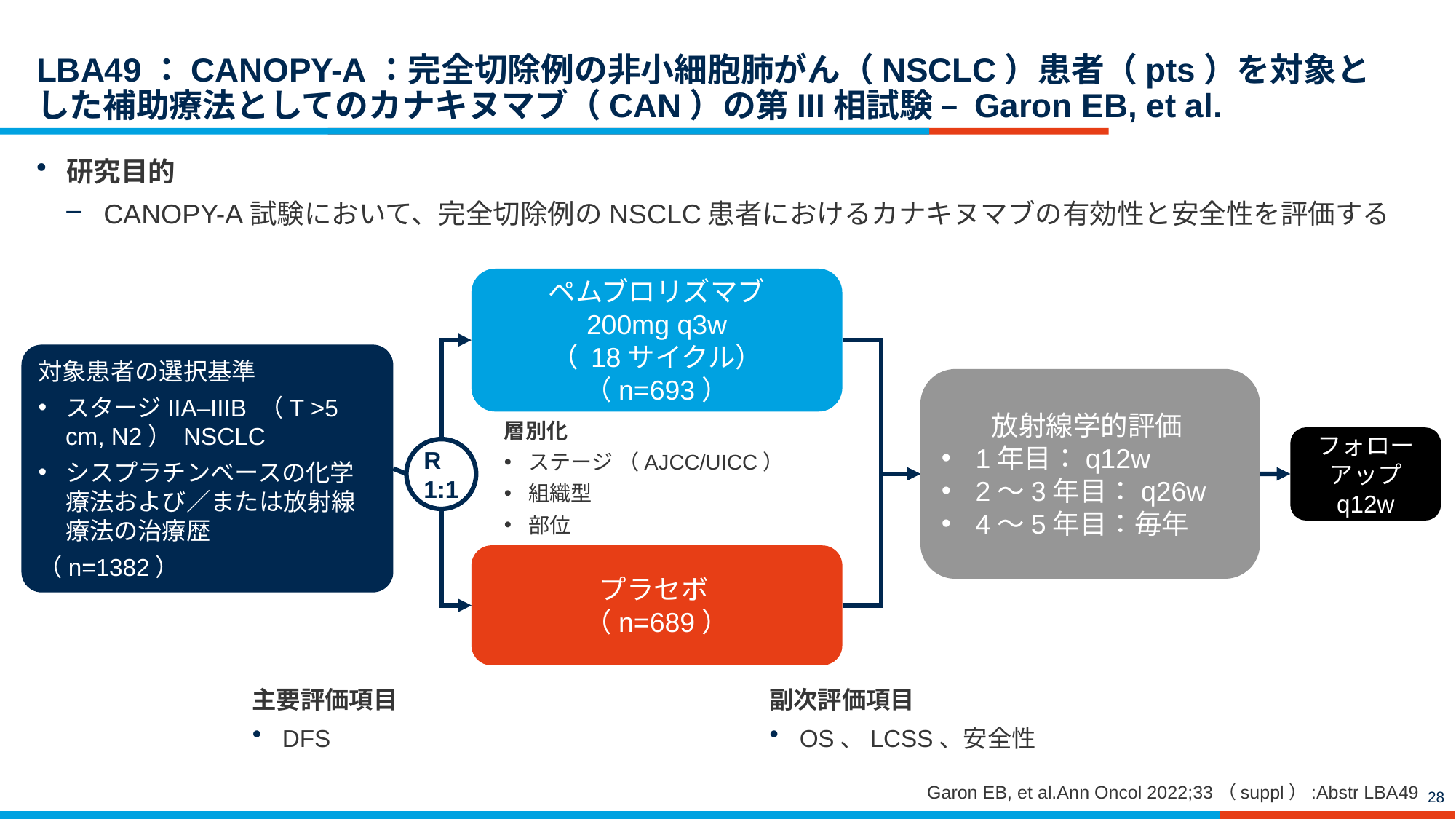

# LBA49：CANOPY-A：完全切除例の非小細胞肺がん（NSCLC）患者（pts）を対象とした補助療法としてのカナキヌマブ（CAN）の第III相試験 – Garon EB, et al.
研究目的
CANOPY-A試験において、完全切除例のNSCLC患者におけるカナキヌマブの有効性と安全性を評価する
ペムブロリズマブ
200mg q3w
（ 18サイクル）
（n=693）
対象患者の選択基準
スタージIIA–IIIB （T >5 cm, N2） NSCLC
シスプラチンベースの化学療法および／または放射線療法の治療歴
（n=1382）
放射線学的評価
1年目：q12w
2～3年目：q26w
4～5年目：毎年
層別化
ステージ （AJCC/UICC）
組織型
部位
フォローアップ q12w
R
1:1
プラセボ
（n=689）
主要評価項目
DFS
副次評価項目
OS、LCSS、安全性
Garon EB, et al.Ann Oncol 2022;33（suppl）:Abstr LBA49